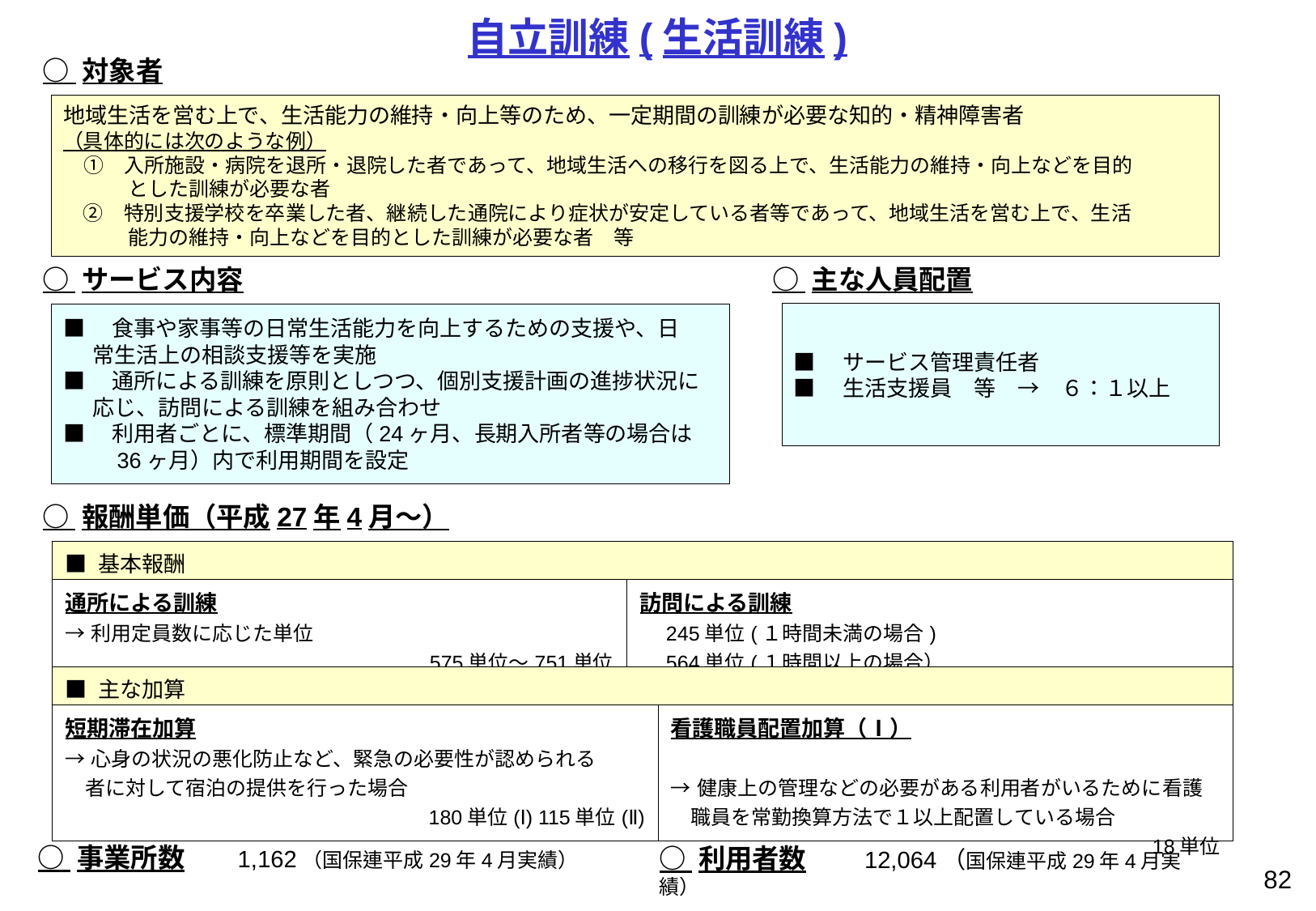

自立訓練(生活訓練)
○ 対象者
地域生活を営む上で、生活能力の維持・向上等のため、一定期間の訓練が必要な知的・精神障害者
（具体的には次のような例）
　①　入所施設・病院を退所・退院した者であって、地域生活への移行を図る上で、生活能力の維持・向上などを目的
　　　 とした訓練が必要な者
　②　特別支援学校を卒業した者、継続した通院により症状が安定している者等であって、地域生活を営む上で、生活
　　　 能力の維持・向上などを目的とした訓練が必要な者　等
○ サービス内容
○ 主な人員配置
■　サービス管理責任者
■　生活支援員　等　→　６：１以上
■　食事や家事等の日常生活能力を向上するための支援や、日
     常生活上の相談支援等を実施
■　通所による訓練を原則としつつ、個別支援計画の進捗状況に
     応じ、訪問による訓練を組み合わせ
■　利用者ごとに、標準期間（24ヶ月、長期入所者等の場合は
　　 36ヶ月）内で利用期間を設定
○ 報酬単価（平成27年4月～）
| ■ 基本報酬 |  |  |
| --- | --- | --- |
| 通所による訓練 →利用定員数に応じた単位 　575単位～751単位 | 訪問による訓練 　245単位(１時間未満の場合) 　564単位(１時間以上の場合） |  |
| ■ 主な加算 |  |  |
| 短期滞在加算 →心身の状況の悪化防止など、緊急の必要性が認められる　　 　者に対して宿泊の提供を行った場合　　 　180単位(Ⅰ) 115単位(Ⅱ) |  | 看護職員配置加算（Ⅰ）　　　　　　　　　　　　　　　　　　　　　 →健康上の管理などの必要がある利用者がいるために看護 　職員を常勤換算方法で１以上配置している場合 　　　　　　　　　　　　　　　　　　　18単位 |
○ 事業所数　　1,162（国保連平成29年4月実績）
○ 利用者数　　 12,064（国保連平成29年4月実績）
82